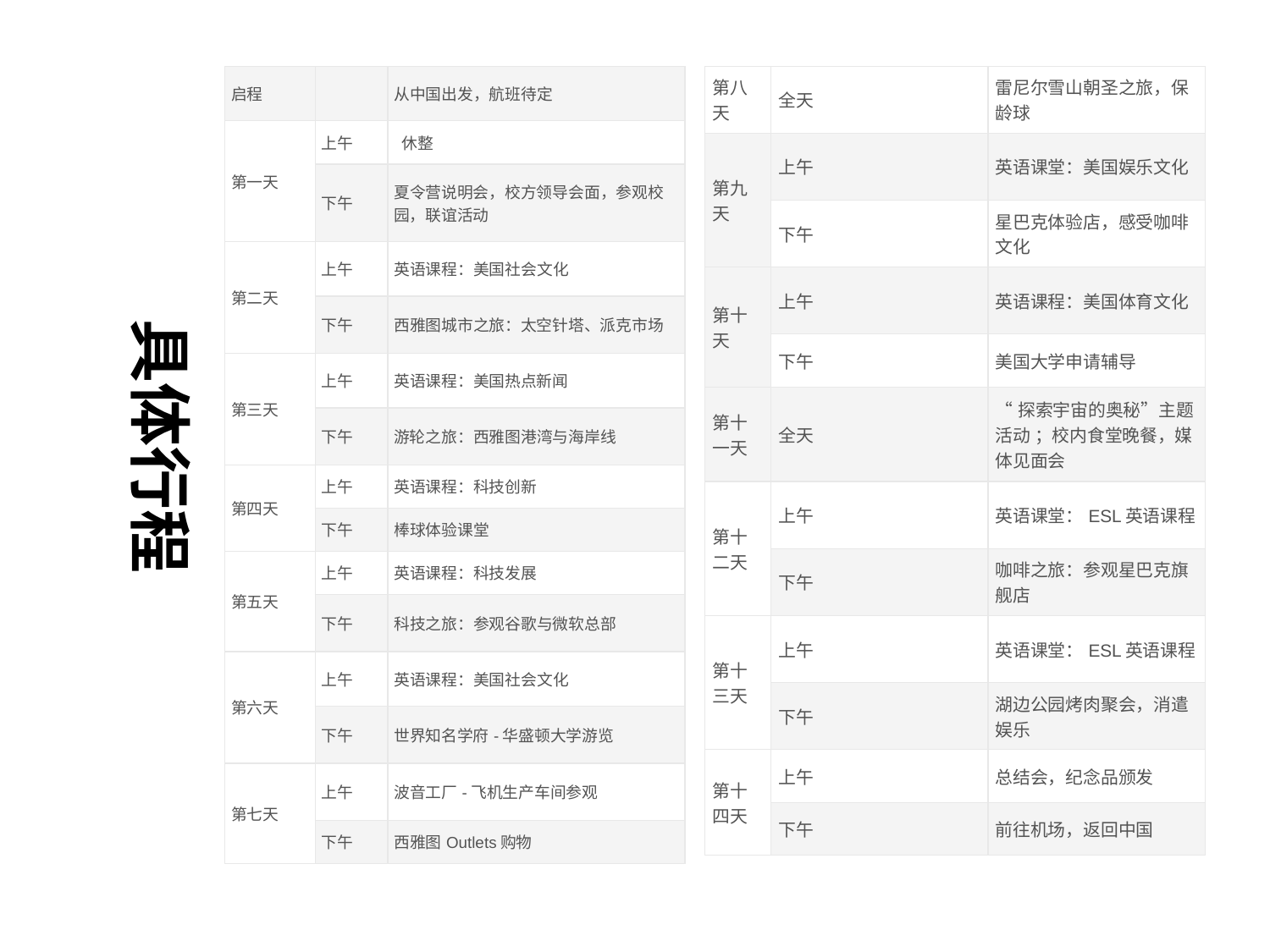

| 启程 |  | 从中国出发，航班待定 |
| --- | --- | --- |
| 第一天 | 上午 | 休整 |
|  | 下午 | 夏令营说明会，校方领导会面，参观校园，联谊活动 |
| 第二天 | 上午 | 英语课程：美国社会文化 |
|  | 下午 | 西雅图城市之旅：太空针塔、派克市场 |
| 第三天 | 上午 | 英语课程：美国热点新闻 |
|  | 下午 | 游轮之旅：西雅图港湾与海岸线 |
| 第四天 | 上午 | 英语课程：科技创新 |
|  | 下午 | 棒球体验课堂 |
| 第五天 | 上午 | 英语课程：科技发展 |
|  | 下午 | 科技之旅：参观谷歌与微软总部 |
| 第六天 | 上午 | 英语课程：美国社会文化 |
|  | 下午 | 世界知名学府-华盛顿大学游览 |
| 第七天 | 上午 | 波音工厂-飞机生产车间参观 |
|  | 下午 | 西雅图Outlets购物 |
| 第八天 | 全天 | 雷尼尔雪山朝圣之旅，保龄球 |
| --- | --- | --- |
| 第九天 | 上午 | 英语课堂：美国娱乐文化 |
|  | 下午 | 星巴克体验店，感受咖啡文化 |
| 第十天 | 上午 | 英语课程：美国体育文化 |
|  | 下午 | 美国大学申请辅导 |
| 第十一天 | 全天 | “探索宇宙的奥秘”主题活动 ；校内食堂晚餐，媒体见面会 |
| 第十二天 | 上午 | 英语课堂：ESL英语课程 |
|  | 下午 | 咖啡之旅：参观星巴克旗舰店 |
| 第十三天 | 上午 | 英语课堂：ESL英语课程 |
|  | 下午 | 湖边公园烤肉聚会，消遣娱乐 |
| 第十四天 | 上午 | 总结会，纪念品颁发 |
|  | 下午 | 前往机场，返回中国 |
具体行程